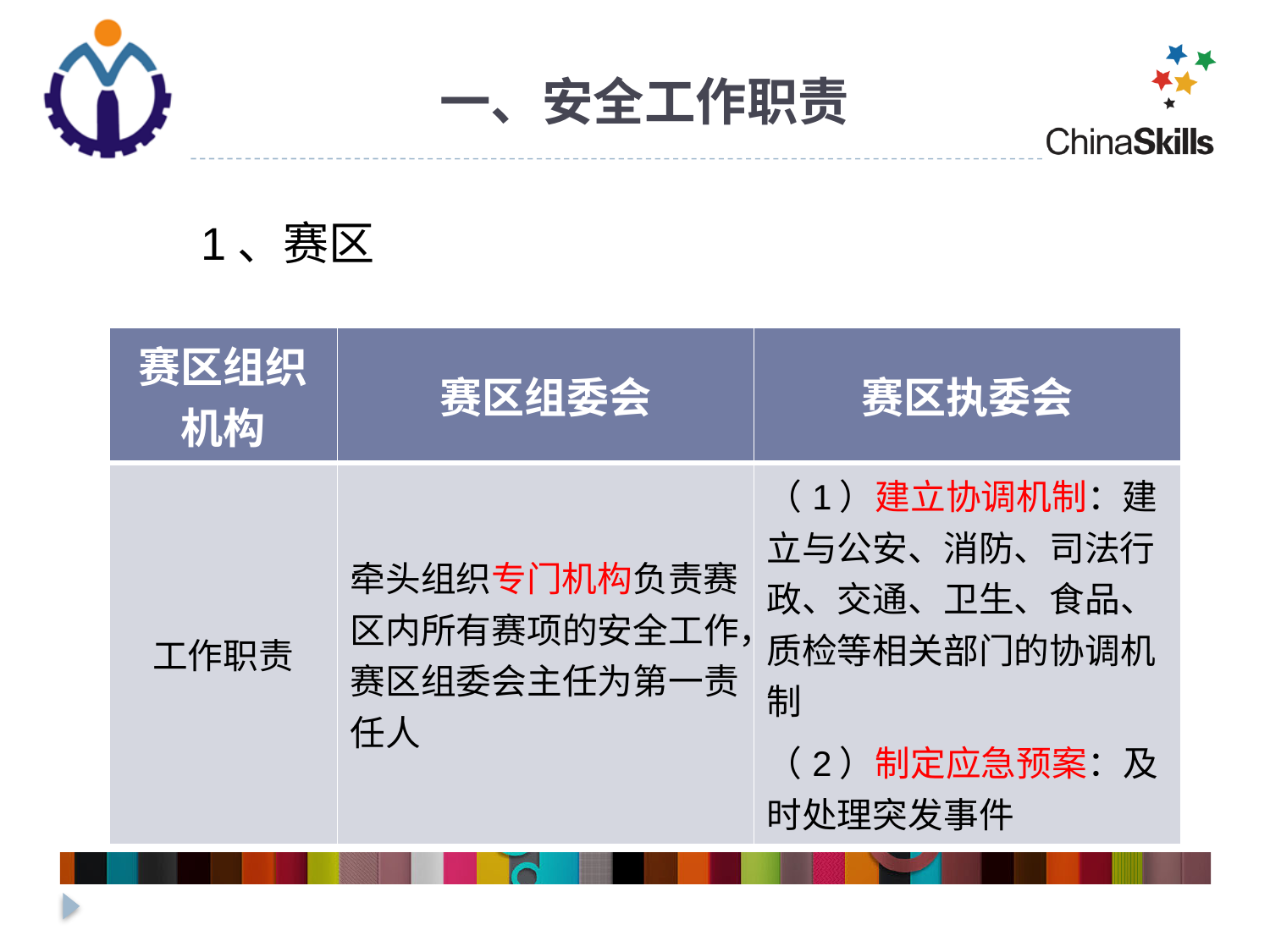

# 一、安全工作职责
1、赛区
| 赛区组织机构 | 赛区组委会 | 赛区执委会 |
| --- | --- | --- |
| 工作职责 | 牵头组织专门机构负责赛区内所有赛项的安全工作，赛区组委会主任为第一责任人 | （1）建立协调机制：建立与公安、消防、司法行政、交通、卫生、食品、质检等相关部门的协调机制 （2）制定应急预案：及时处理突发事件 |